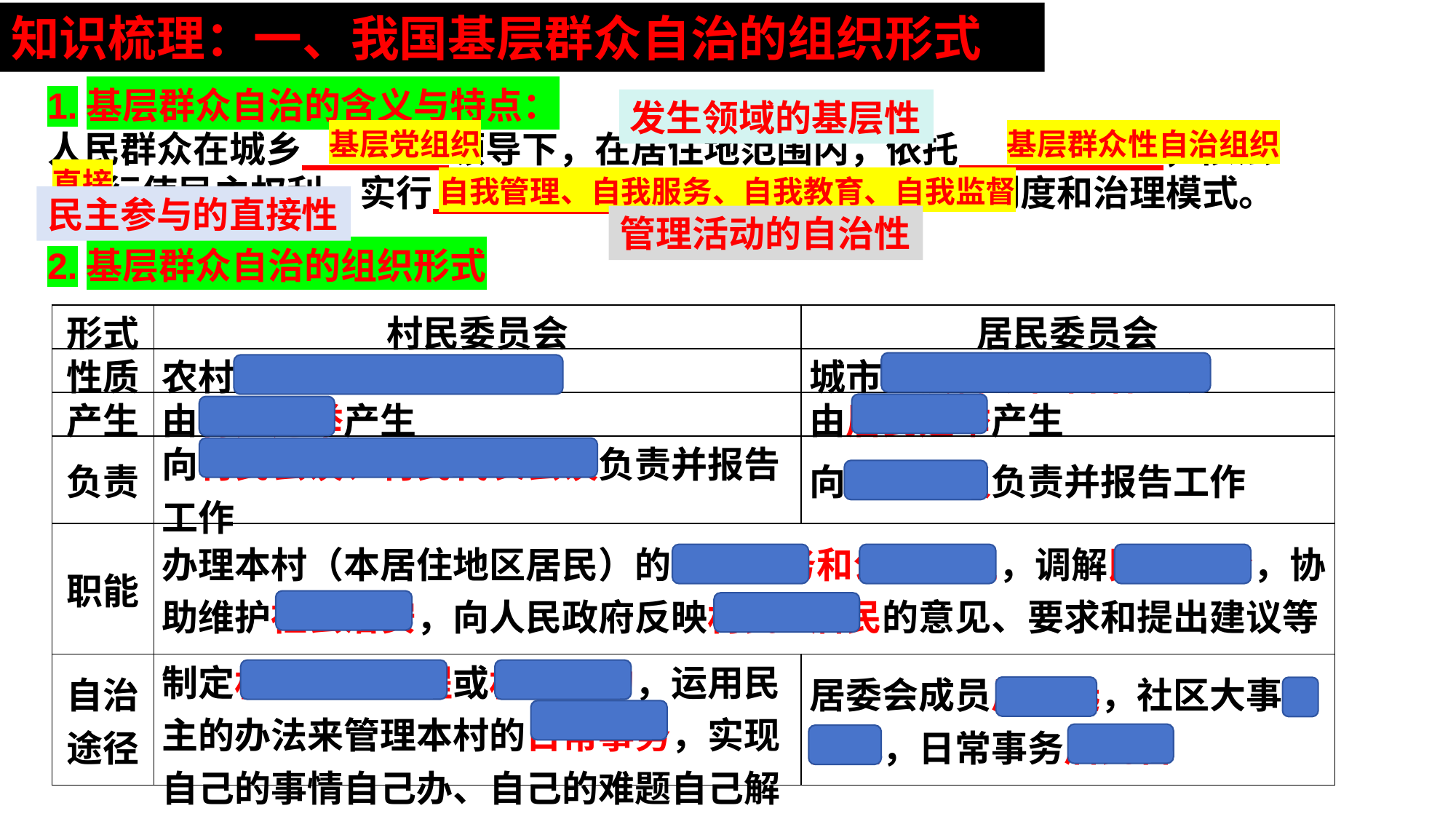

知识梳理：一、我国基层群众自治的组织形式
1.基层群众自治的含义与特点：
人民群众在城乡                  领导下，在居住地范围内，依托                         ，依法
      行使民主权利，实行                                                      的民主制度和治理模式。
发生领域的基层性
基层党组织
基层群众性自治组织
直接
自我管理、自我服务、自我教育、自我监督
民主参与的直接性
管理活动的自治性
2.基层群众自治的组织形式

| 形式 | 村民委员会 | 居民委员会 |
| --- | --- | --- |
| 性质 | 农村基层群众性自治组织 | 城市基层群众性自治组织 |
| 产生 | 由村民选举产生 | 由居民选举产生 |
| 负责 | 向村民会议、村民代表会议负责并报告工作 | 向居民会议负责并报告工作 |
| 职能 | 办理本村（本居住地区居民）的公共事务和公益事业，调解民间纠纷，协助维护社会治安，向人民政府反映村民/居民的意见、要求和提出建议等 |  |
| 自治途径 | 制定村民自治章程或村规民约，运用民主的办法来管理本村的日常事务，实现自己的事情自己办、自己的难题自己解 | 居委会成员居民选，社区大事居民定，日常事务居民管 |